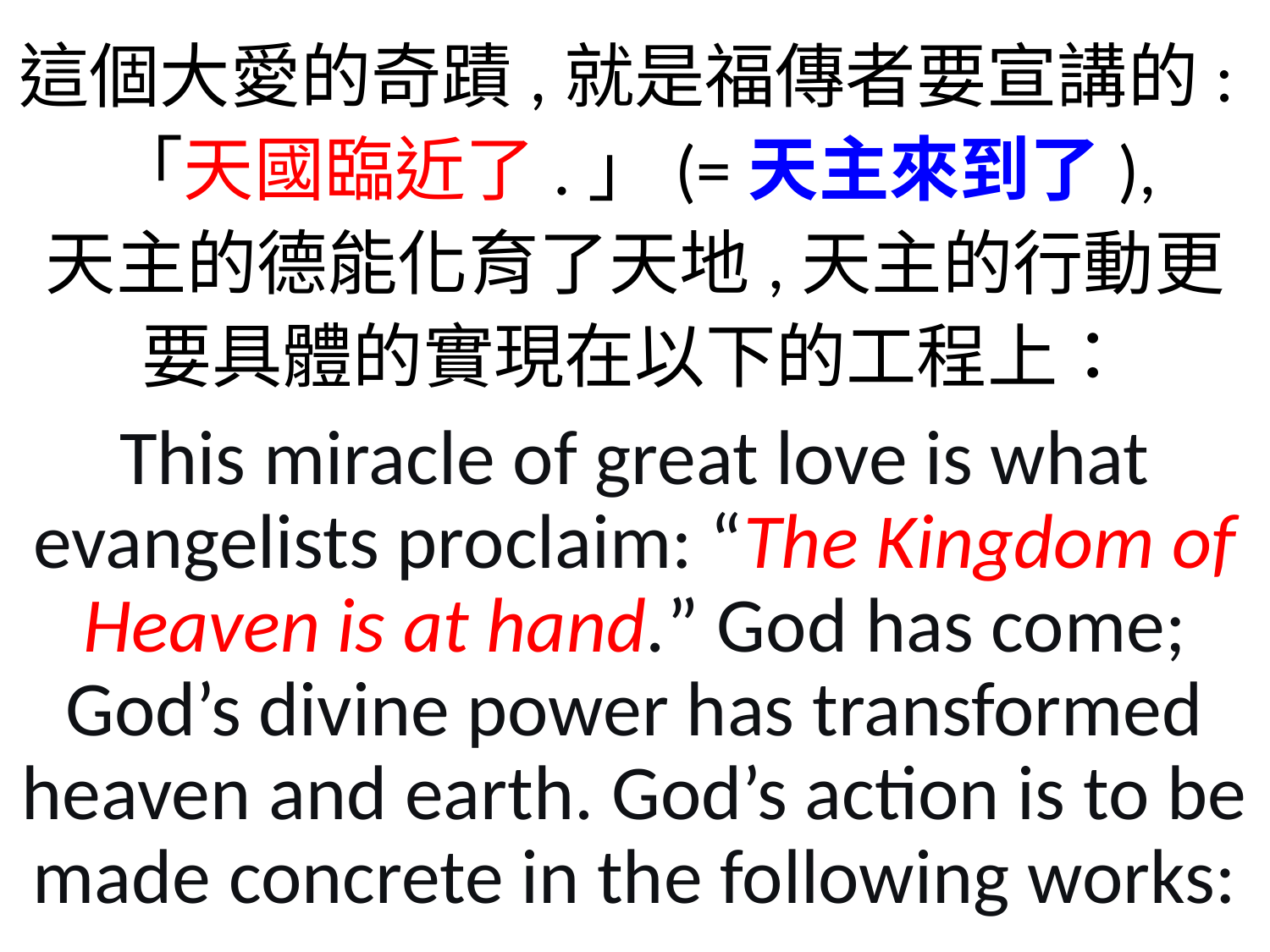

這個大愛的奇蹟,就是福傳者要宣講的:「天國臨近了.」(=天主來到了),
天主的德能化育了天地,天主的行動更要具體的實現在以下的工程上：
This miracle of great love is what evangelists proclaim: “The Kingdom of Heaven is at hand.” God has come; God’s divine power has transformed heaven and earth. God’s action is to be made concrete in the following works: